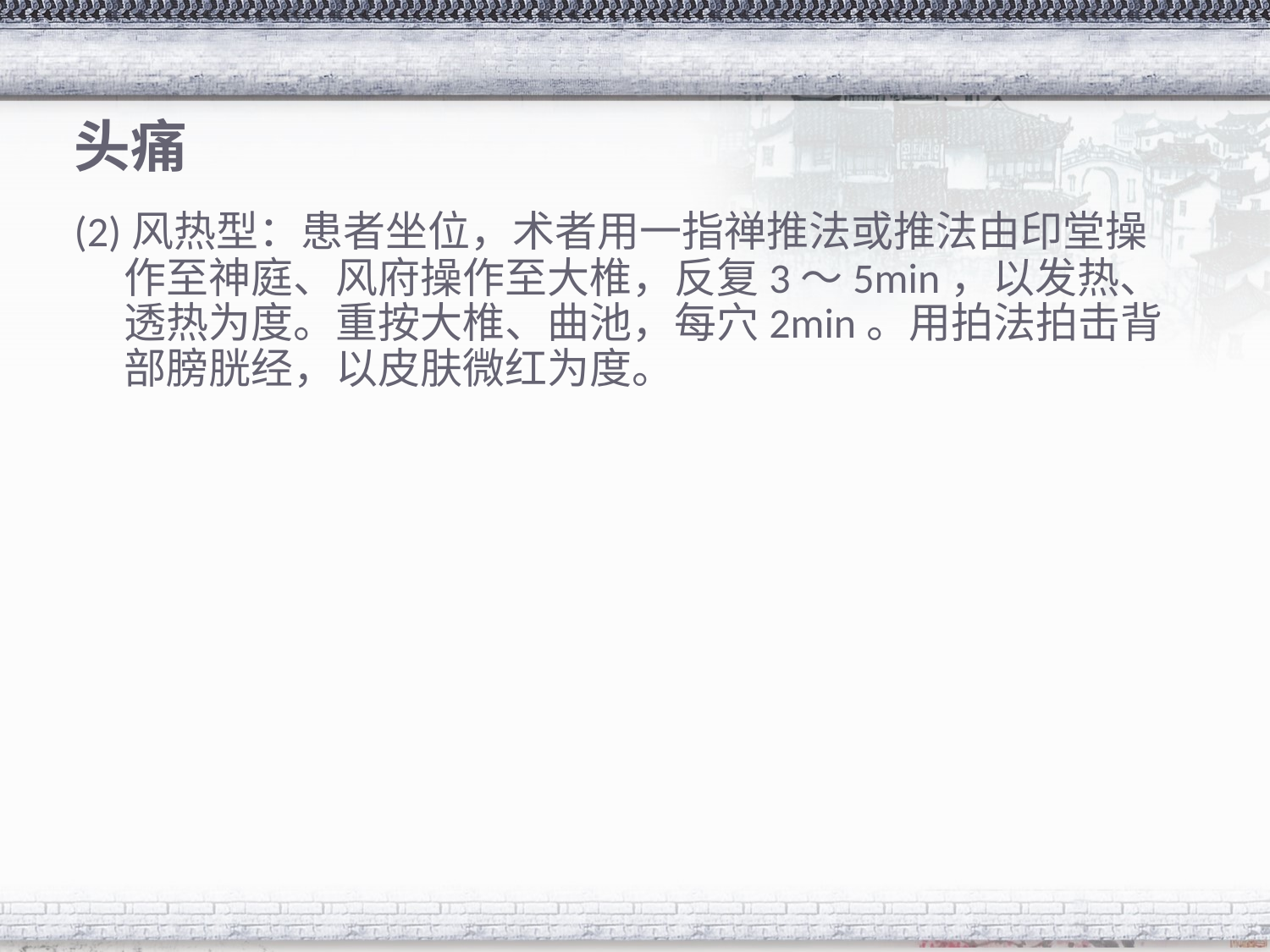

# 头痛
(2)风热型：患者坐位，术者用一指禅推法或推法由印堂操作至神庭、风府操作至大椎，反复3～5min，以发热、透热为度。重按大椎、曲池，每穴2min。用拍法拍击背部膀胱经，以皮肤微红为度。